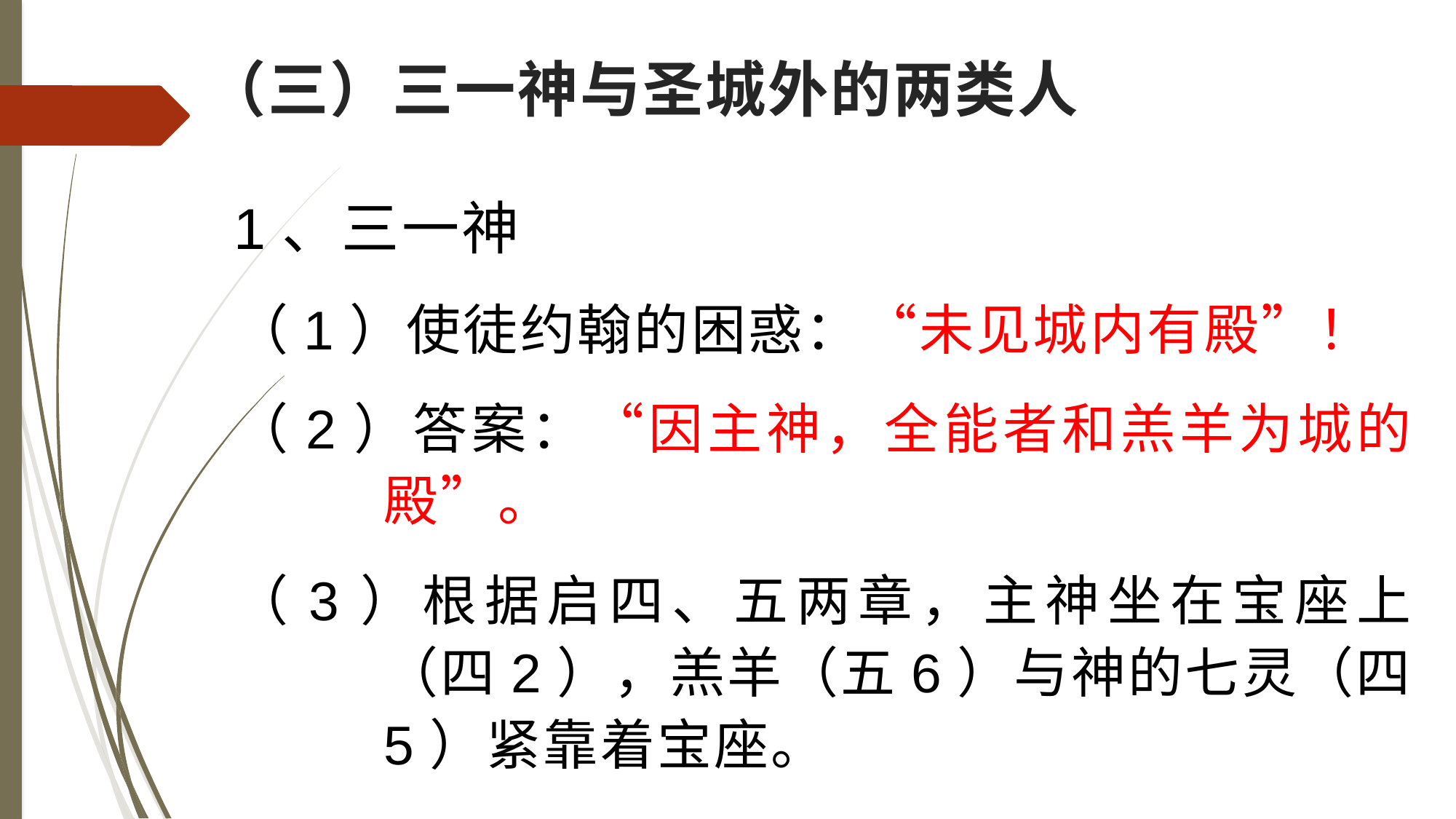

# （三）三一神与圣城外的两类人
1、三一神
（1）使徒约翰的困惑：“未见城内有殿”！
（2）答案：“因主神，全能者和羔羊为城的殿”。
（3）根据启四、五两章，主神坐在宝座上（四2），羔羊（五6）与神的七灵（四5）紧靠着宝座。